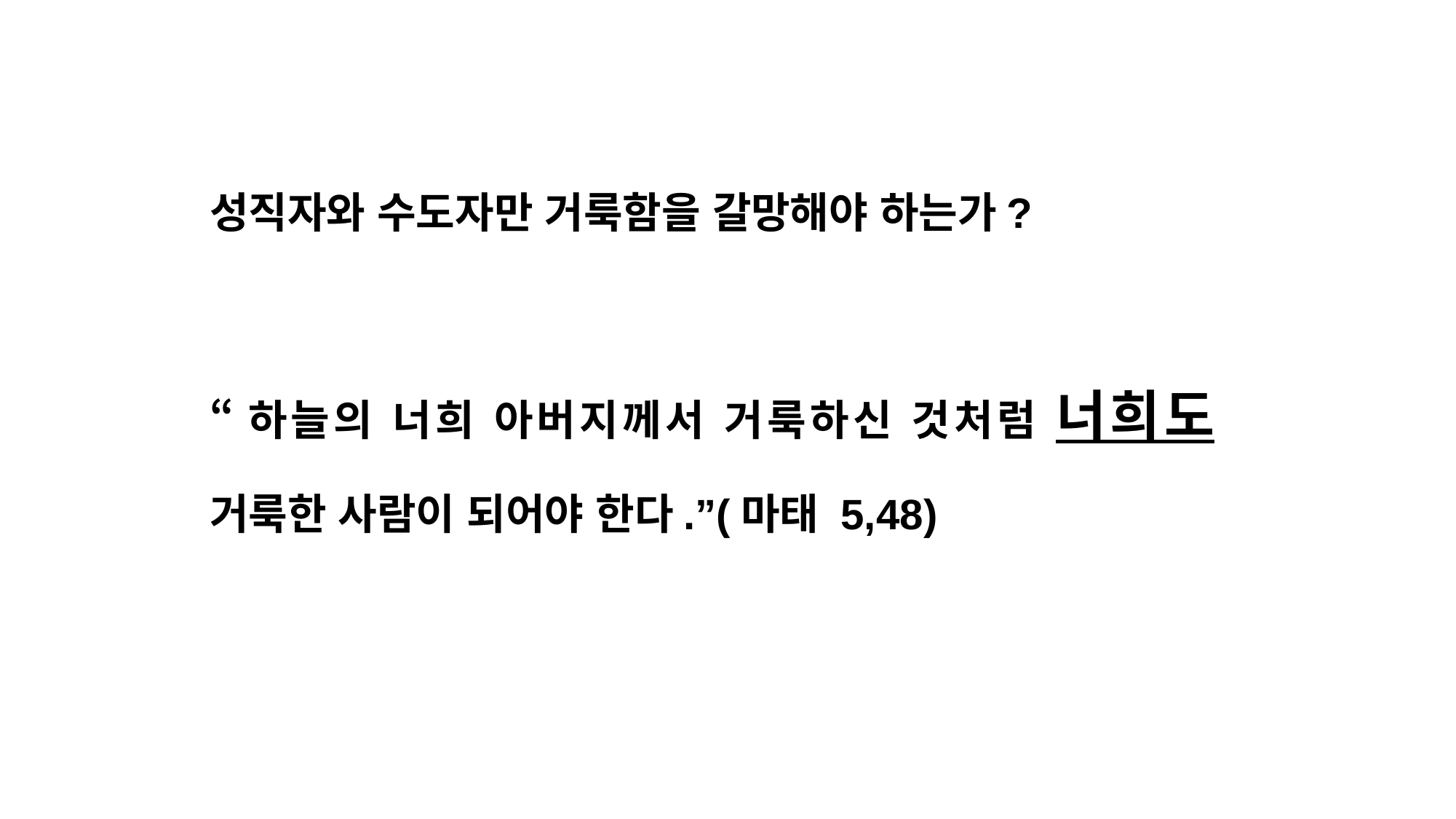

성직자와 수도자만 거룩함을 갈망해야 하는가?

“하늘의 너희 아버지께서 거룩하신 것처럼 너희도 거룩한 사람이 되어야 한다.”(마태 5,48)